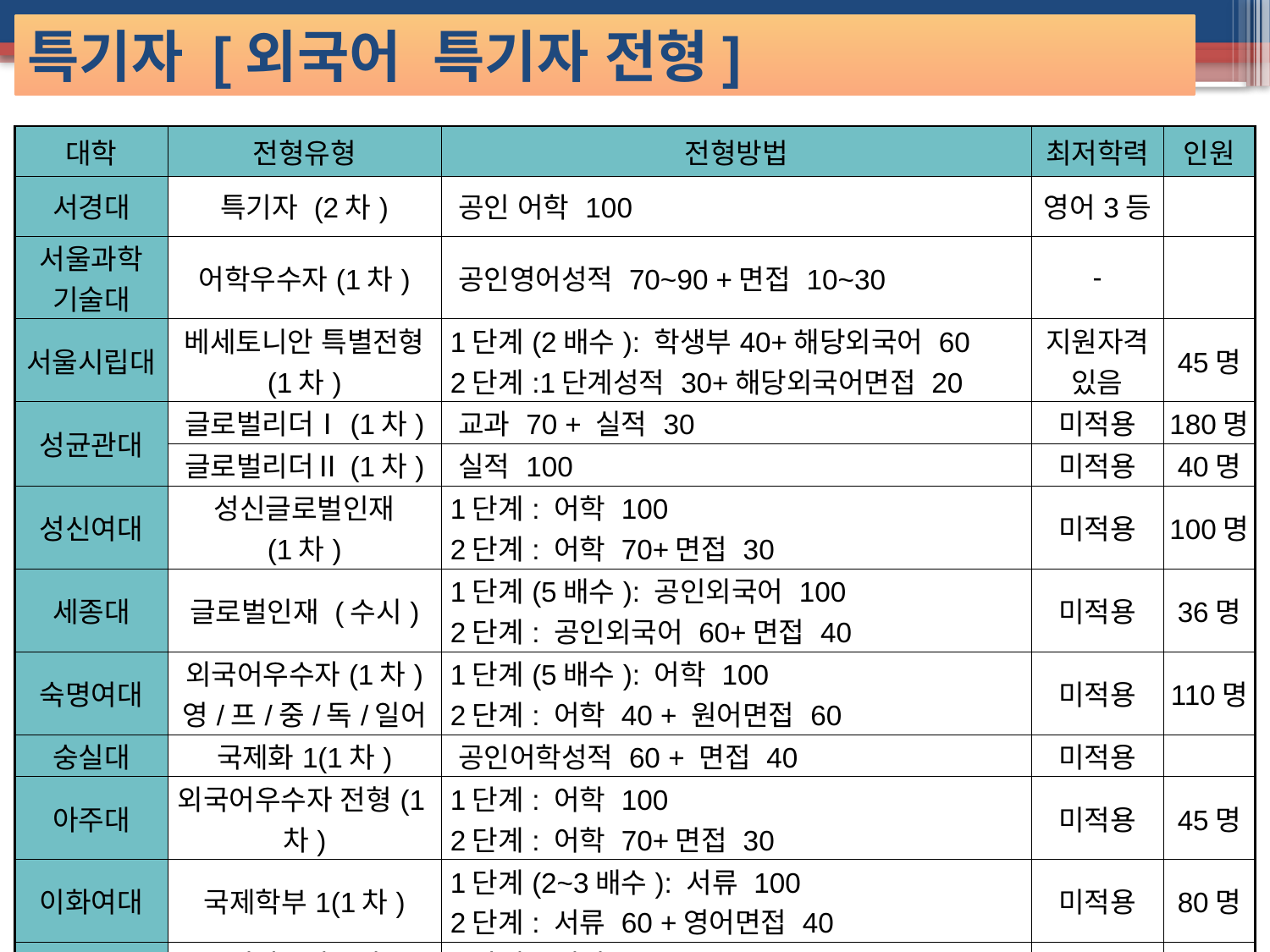

특기자 [외국어  특기자 전형]
| 대학 | 전형유형 | 전형방법 | 최저학력 | 인원 |
| --- | --- | --- | --- | --- |
| 서경대 | 특기자 (2차) | 공인 어학 100 | 영어3등 |  |
| 서울과학 기술대 | 어학우수자(1차) | 공인영어성적 70~90 +면접 10~30 | - |  |
| 서울시립대 | 베세토니안 특별전형 (1차) | 1단계(2배수): 학생부40+해당외국어 60 2단계:1단계성적 30+해당외국어면접 20 | 지원자격 있음 | 45명 |
| 성균관대 | 글로벌리더Ⅰ(1차) | 교과 70 + 실적 30 | 미적용 | 180명 |
|  | 글로벌리더Ⅱ(1차) | 실적 100 | 미적용 | 40명 |
| 성신여대 | 성신글로벌인재 (1차) | 1단계: 어학 100 2단계: 어학 70+면접 30 | 미적용 | 100명 |
| 세종대 | 글로벌인재 (수시) | 1단계(5배수): 공인외국어 100 2단계: 공인외국어 60+면접 40 | 미적용 | 36명 |
| 숙명여대 | 외국어우수자(1차) 영/프/중/독/일어 | 1단계(5배수): 어학 100 2단계: 어학 40 + 원어면접 60 | 미적용 | 110명 |
| 숭실대 | 국제화1(1차) | 공인어학성적 60 + 면접 40 | 미적용 |  |
| 아주대 | 외국어우수자 전형(1차) | 1단계: 어학 100 2단계: 어학 70+면접 30 | 미적용 | 45명 |
| 이화여대 | 국제학부1(1차) | 1단계(2~3배수): 서류 100 2단계: 서류 60 +영어면접 40 | 미적용 | 80명 |
| 인하대 | 특기자(외국어) (1차) | 1단계: 실적 100 2단계: 1단계 50 +면접 50 | 미적용 | 45명 |